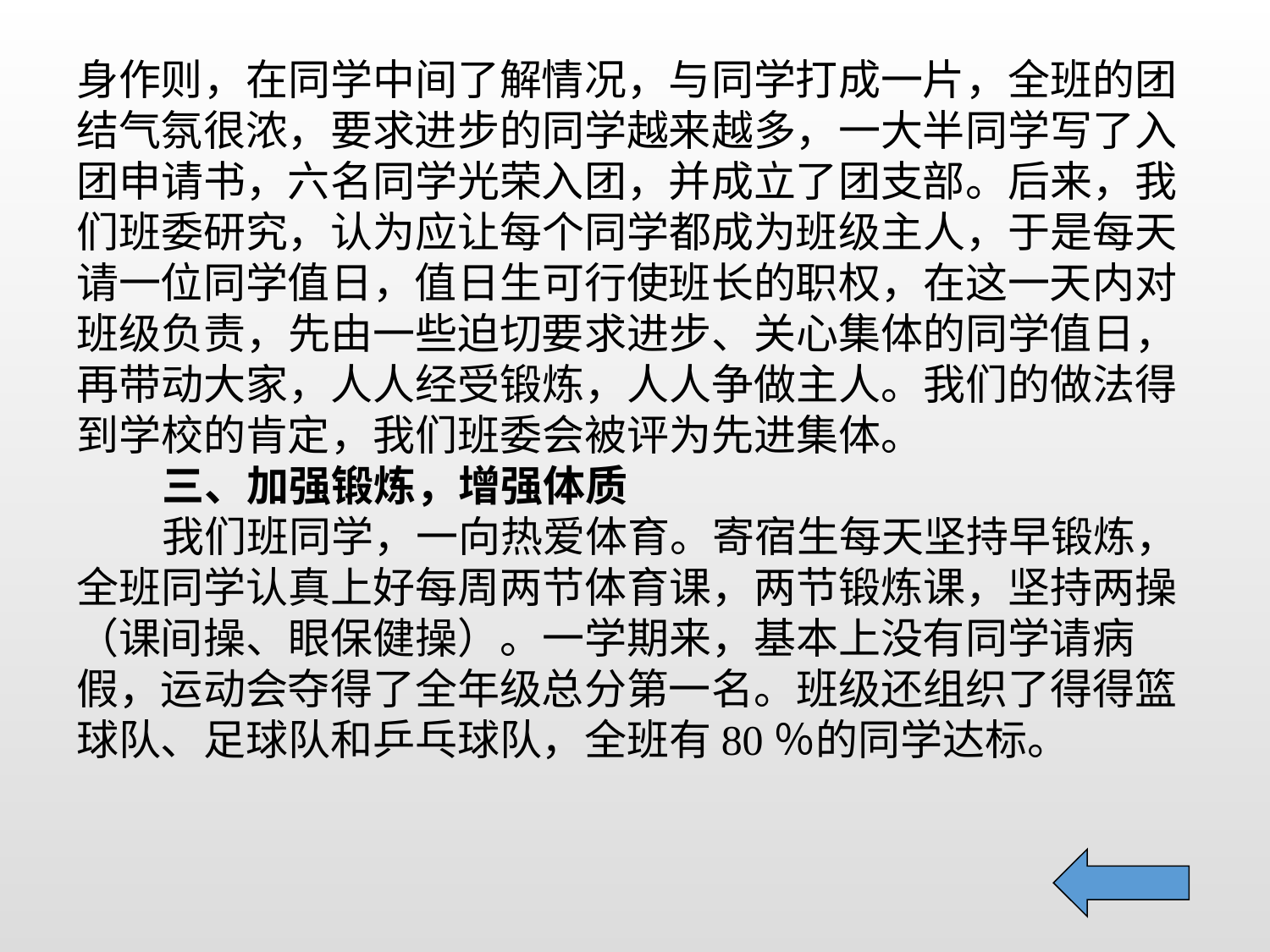

身作则，在同学中间了解情况，与同学打成一片，全班的团结气氛很浓，要求进步的同学越来越多，一大半同学写了入团申请书，六名同学光荣入团，并成立了团支部。后来，我们班委研究，认为应让每个同学都成为班级主人，于是每天请一位同学值日，值日生可行使班长的职权，在这一天内对班级负责，先由一些迫切要求进步、关心集体的同学值日，再带动大家，人人经受锻炼，人人争做主人。我们的做法得到学校的肯定，我们班委会被评为先进集体。
        三、加强锻炼，增强体质
        我们班同学，一向热爱体育。寄宿生每天坚持早锻炼，全班同学认真上好每周两节体育课，两节锻炼课，坚持两操（课间操、眼保健操）。一学期来，基本上没有同学请病假，运动会夺得了全年级总分第一名。班级还组织了得得篮球队、足球队和乒乓球队，全班有80％的同学达标。